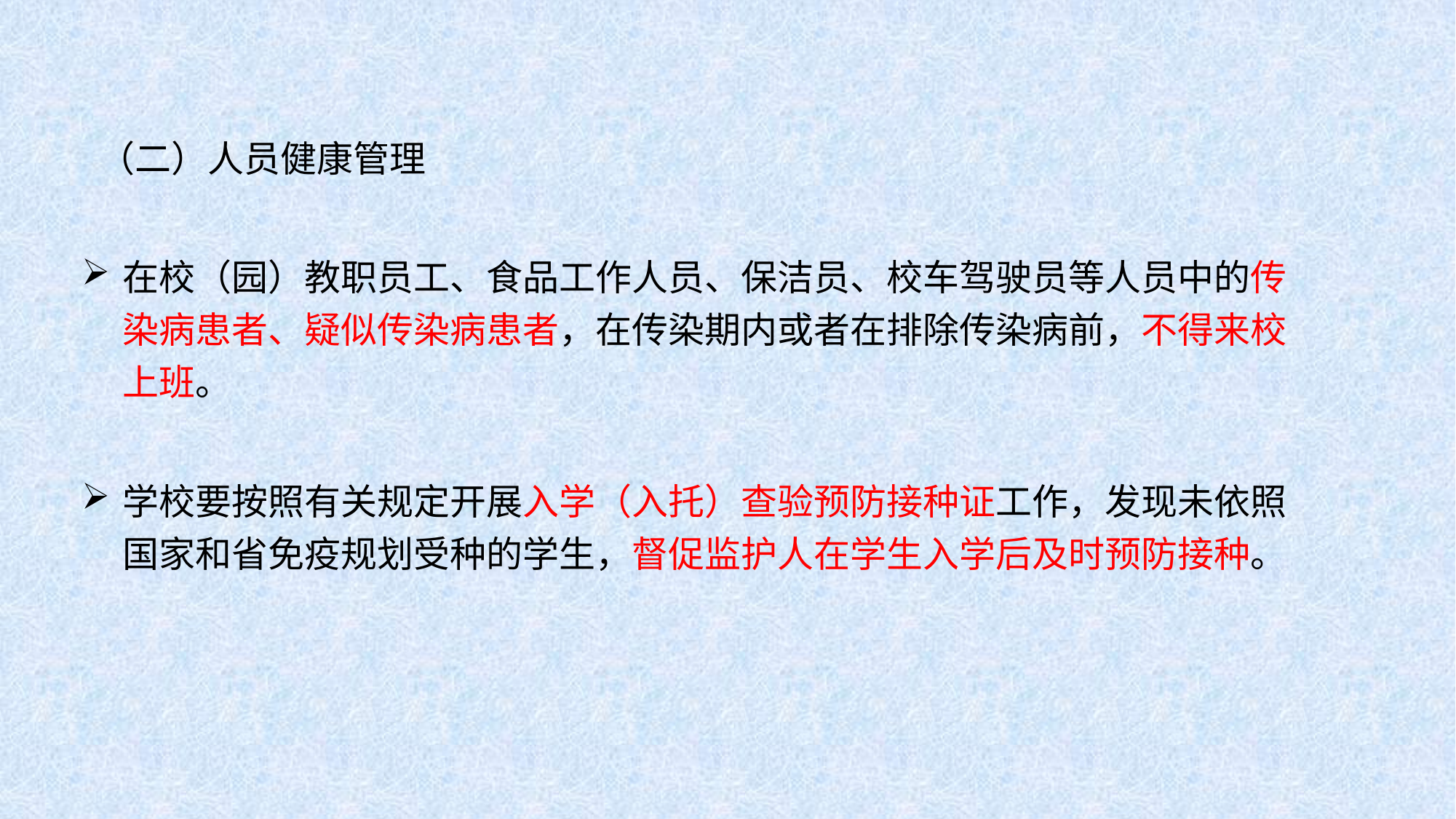

（二）人员健康管理

在校（园）教职员工、食品工作人员、保洁员、校车驾驶员等人员中的传染病患者、疑似传染病患者，在传染期内或者在排除传染病前，不得来校上班。

学校要按照有关规定开展入学（入托）查验预防接种证工作，发现未依照国家和省免疫规划受种的学生，督促监护人在学生入学后及时预防接种。